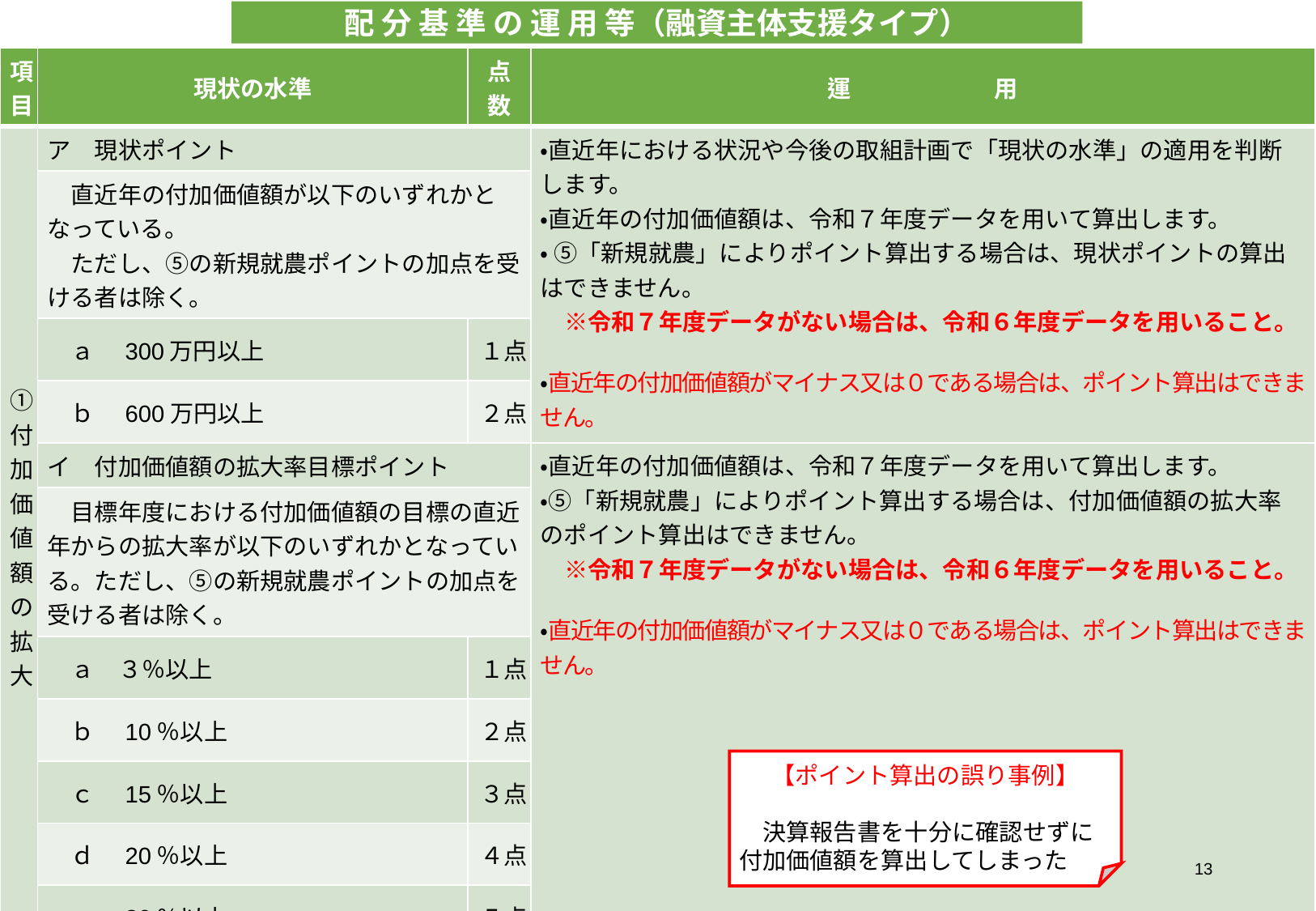

配 分 基 準 の 運 用 等（融資主体支援タイプ）
| 項目 | 現状の水準 | 点数 | 運　　　 　用 |
| --- | --- | --- | --- |
| ①付加価値額の拡大 | ア　現状ポイント |  | ・直近年における状況や今後の取組計画で「現状の水準」の適用を判断します。 ・直近年の付加価値額は、令和７年度データを用いて算出します。 ・ ⑤「新規就農」によりポイント算出する場合は、現状ポイントの算出はできません。 　※令和７年度データがない場合は、令和６年度データを用いること。 ・直近年の付加価値額がマイナス又は０である場合は、ポイント算出はできません。 |
|  | 直近年の付加価値額が以下のいずれかとなっている。 　ただし、⑤の新規就農ポイントの加点を受ける者は除く。 |  |  |
|  | ａ　300万円以上 | １点 |  |
|  | ｂ　600万円以上 | ２点 |  |
|  | イ　付加価値額の拡大率目標ポイント |  | ・直近年の付加価値額は、令和７年度データを用いて算出します。 ・⑤「新規就農」によりポイント算出する場合は、付加価値額の拡大率のポイント算出はできません。 　※令和７年度データがない場合は、令和６年度データを用いること。 ・直近年の付加価値額がマイナス又は０である場合は、ポイント算出はできません。 |
|  | 目標年度における付加価値額の目標の直近年からの拡大率が以下のいずれかとなっている。ただし、⑤の新規就農ポイントの加点を受ける者は除く。 |  |  |
|  | ａ　３％以上 | １点 |  |
|  | ｂ　10％以上 | ２点 |  |
|  | ｃ　15％以上 | ３点 |  |
|  | ｄ　20％以上 | ４点 |  |
|  | ｅ　30％以上 | ５点 |  |
【ポイント算出の誤り事例】

　決算報告書を十分に確認せずに付加価値額を算出してしまった

13